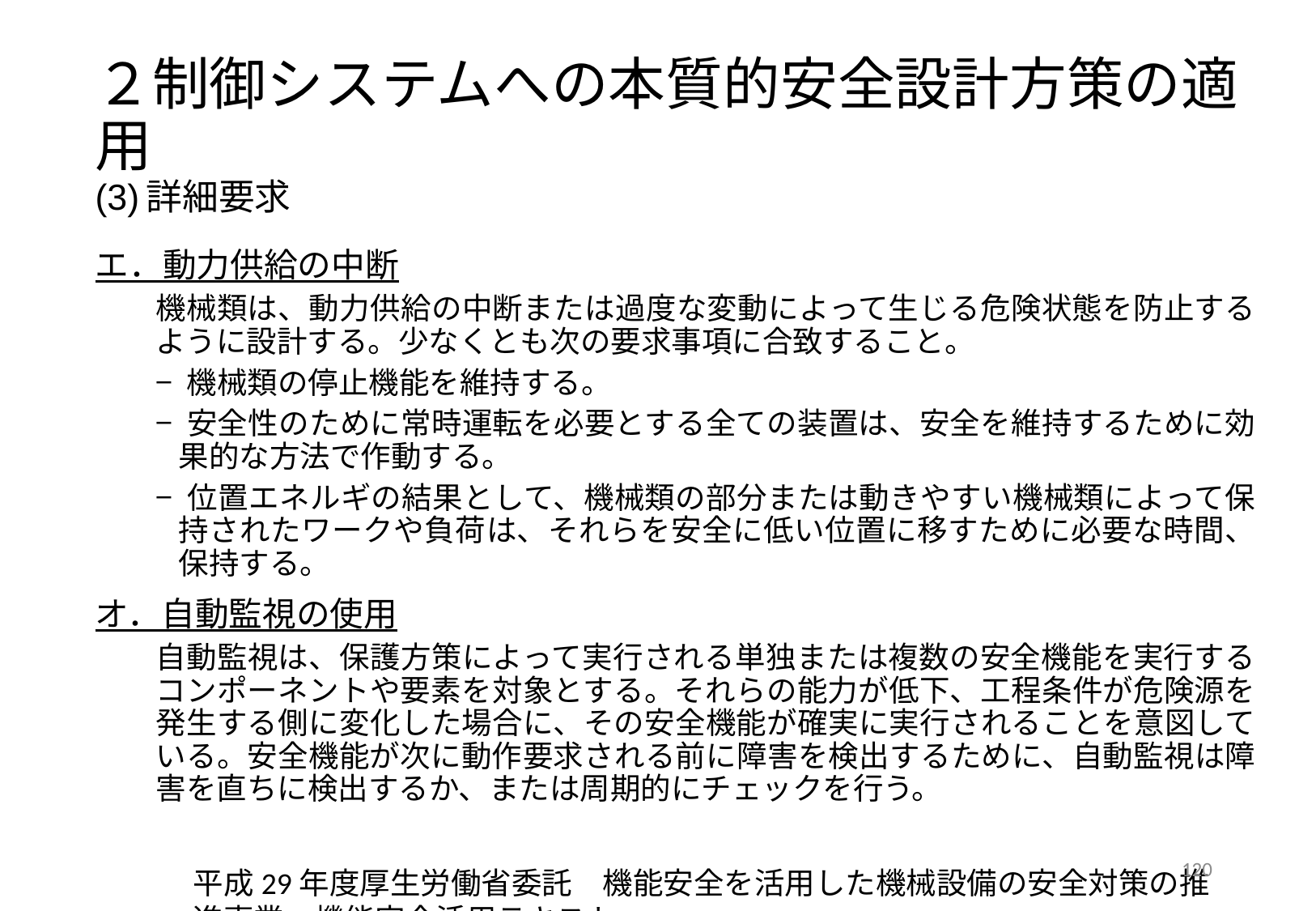

# ２制御システムへの本質的安全設計方策の適用 (3)詳細要求
エ．動力供給の中断
機械類は、動力供給の中断または過度な変動によって生じる危険状態を防止するように設計する。少なくとも次の要求事項に合致すること。
− 機械類の停止機能を維持する。
− 安全性のために常時運転を必要とする全ての装置は、安全を維持するために効果的な方法で作動する。
− 位置エネルギの結果として、機械類の部分または動きやすい機械類によって保持されたワークや負荷は、それらを安全に低い位置に移すために必要な時間、保持する。
オ．自動監視の使用
自動監視は、保護方策によって実行される単独または複数の安全機能を実行するコンポーネントや要素を対象とする。それらの能力が低下、工程条件が危険源を発生する側に変化した場合に、その安全機能が確実に実行されることを意図している。安全機能が次に動作要求される前に障害を検出するために、自動監視は障害を直ちに検出するか、または周期的にチェックを行う。
120
平成29年度厚生労働省委託　機能安全を活用した機械設備の安全対策の推進事業　機能安全活用テキスト